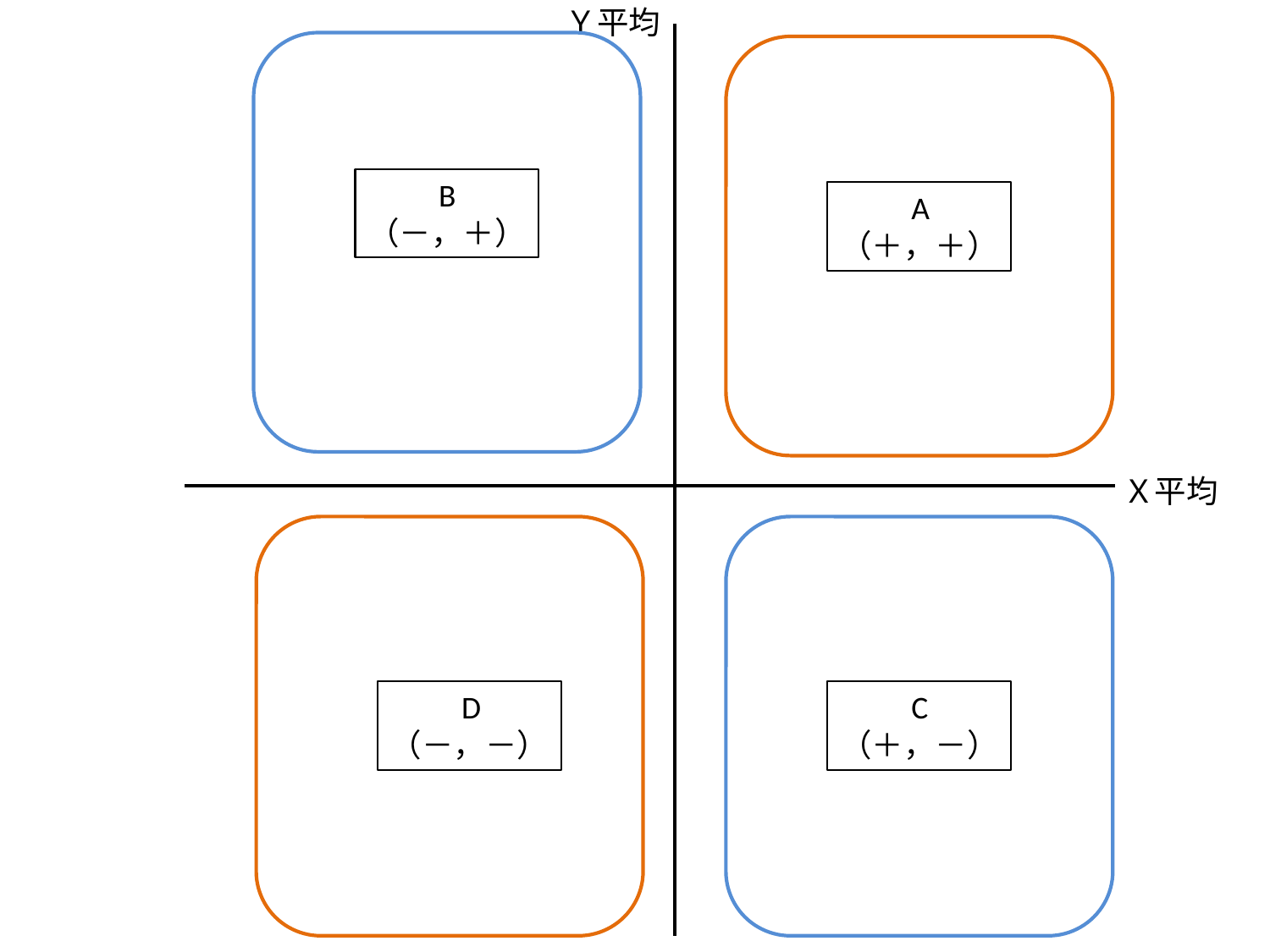

Ｙ平均

　　B
（－，＋）
　　A
（＋，＋）
Ｘ平均

　　D
（－，－）
　　C
（＋，－）